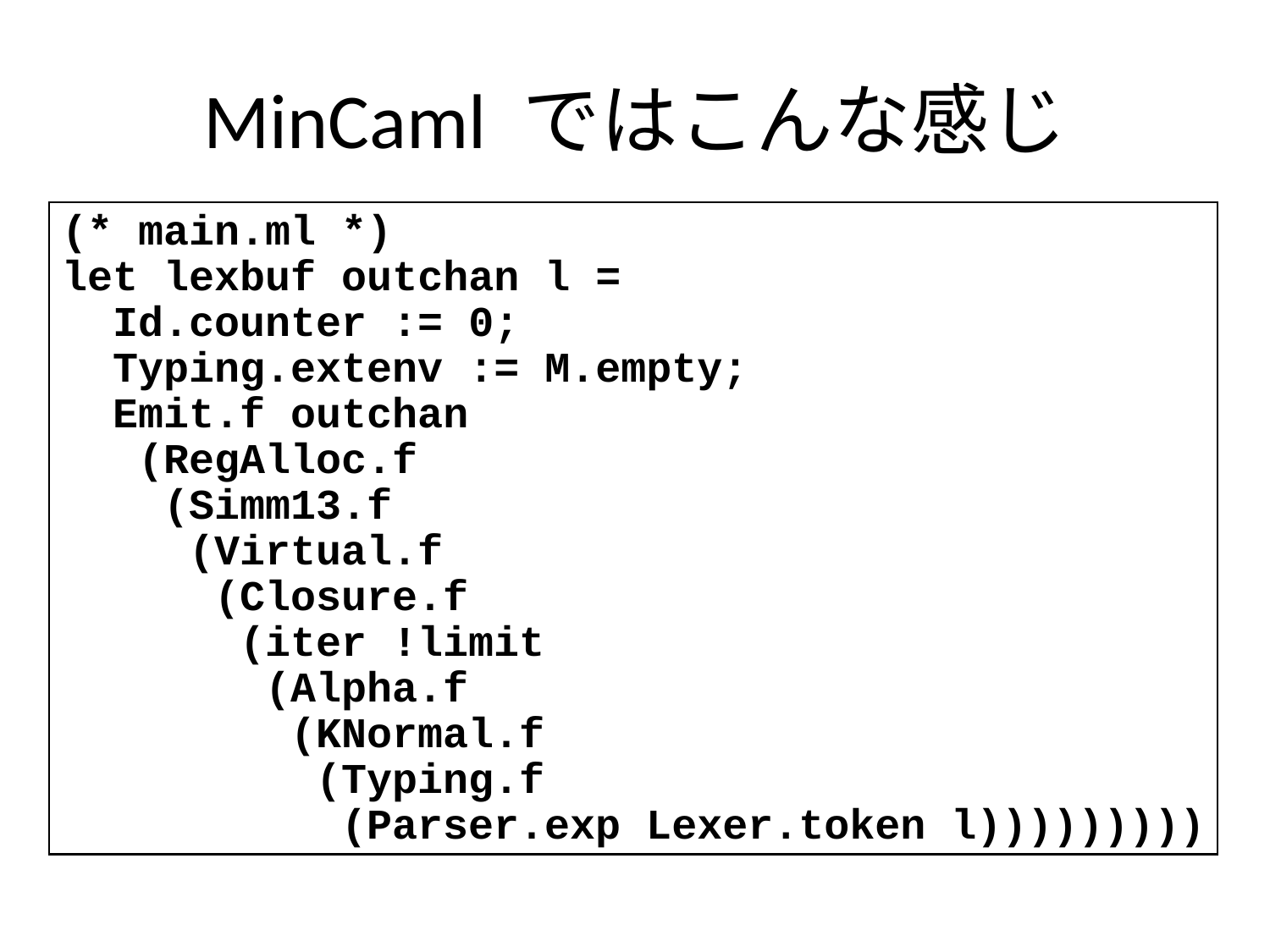

# MinCaml ではこんな感じ
(* main.ml *)
let lexbuf outchan l =
  Id.counter := 0;
  Typing.extenv := M.empty;
  Emit.f outchan
   (RegAlloc.f
    (Simm13.f
     (Virtual.f
      (Closure.f
       (iter !limit
        (Alpha.f
         (KNormal.f
          (Typing.f
           (Parser.exp Lexer.token l)))))))))